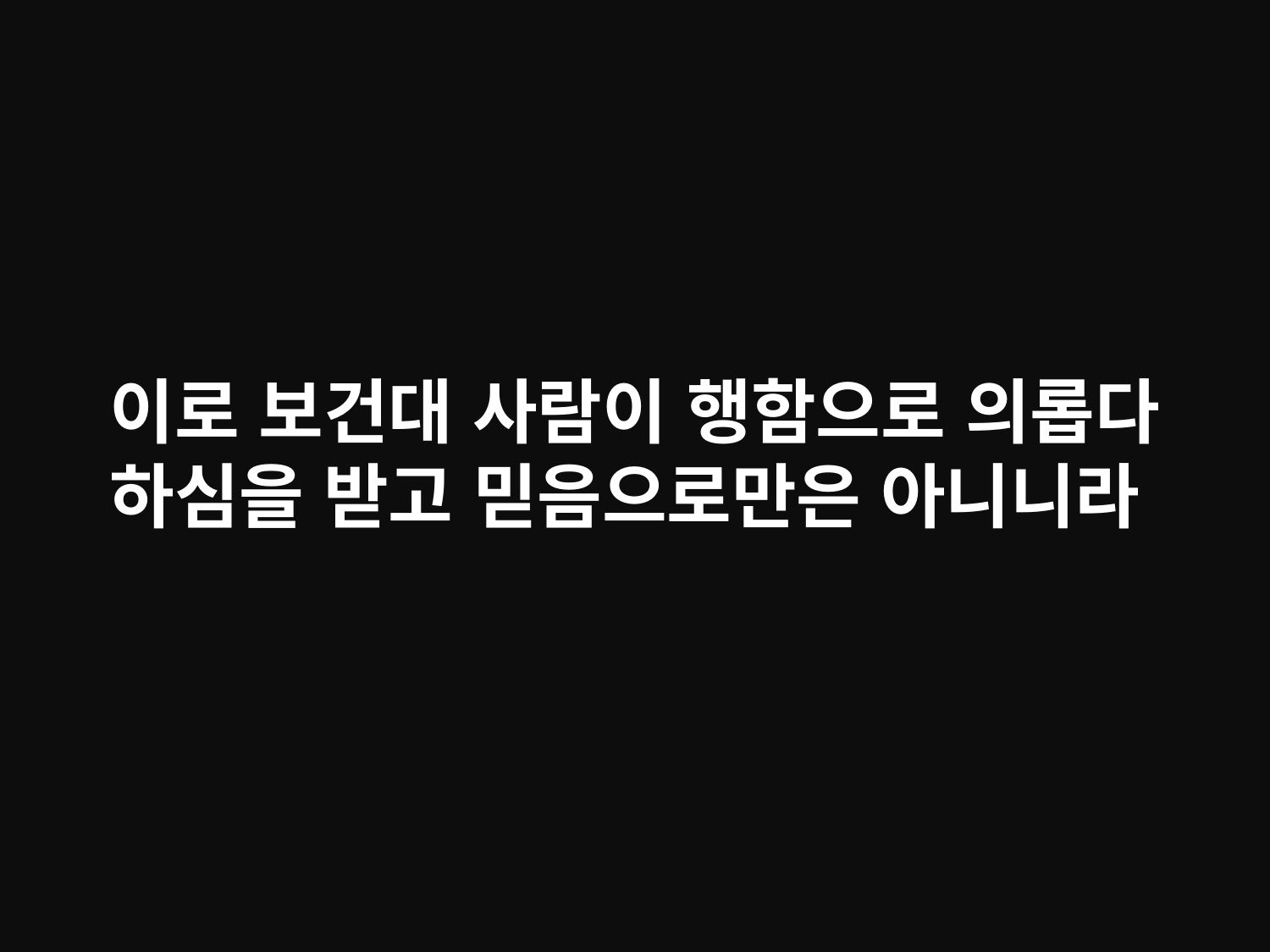

# 이로 보건대 사람이 행함으로 의롭다 하심을 받고 믿음으로만은 아니니라